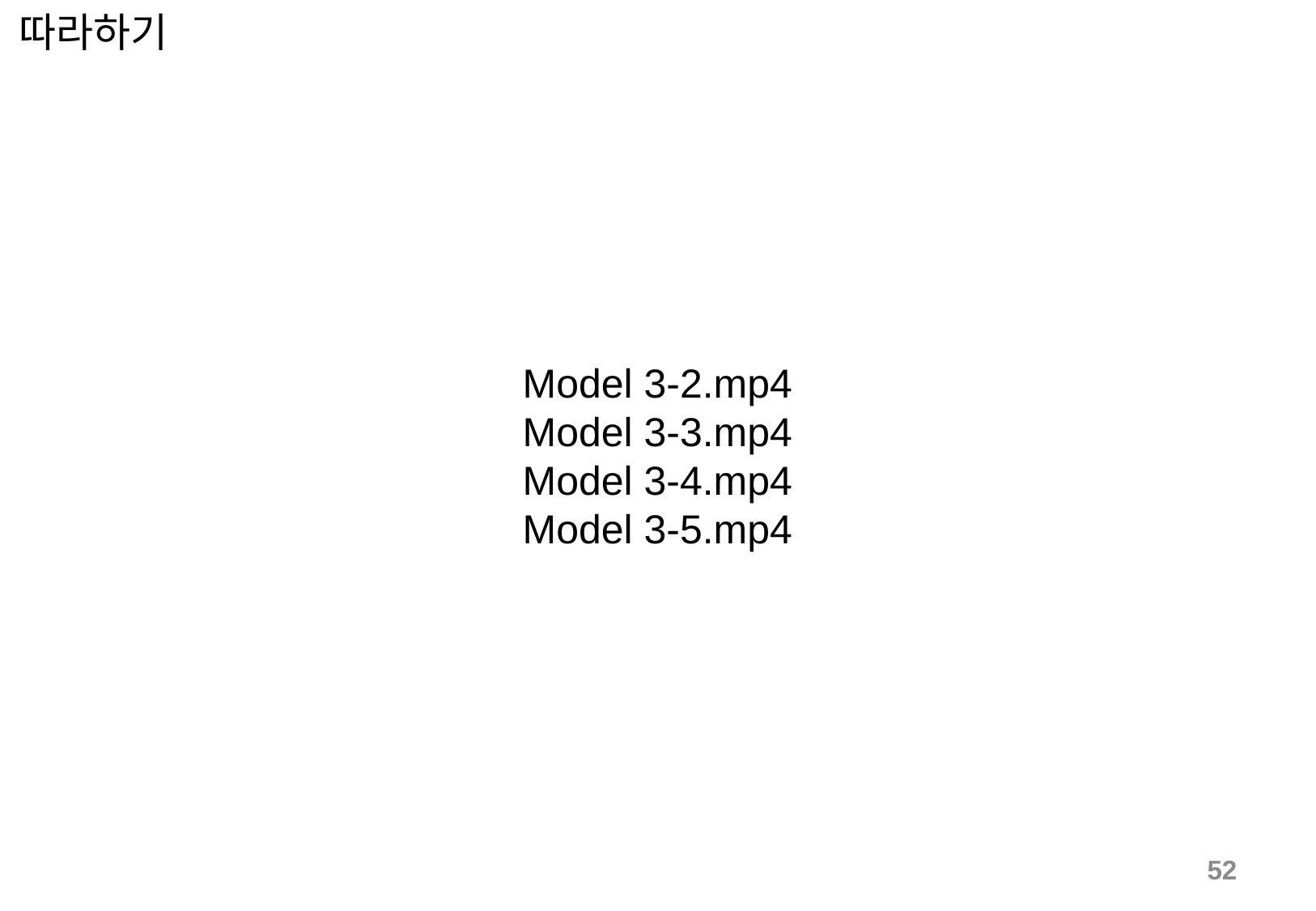

따라하기
Model 3-2.mp4
Model 3-3.mp4
Model 3-4.mp4
Model 3-5.mp4
52